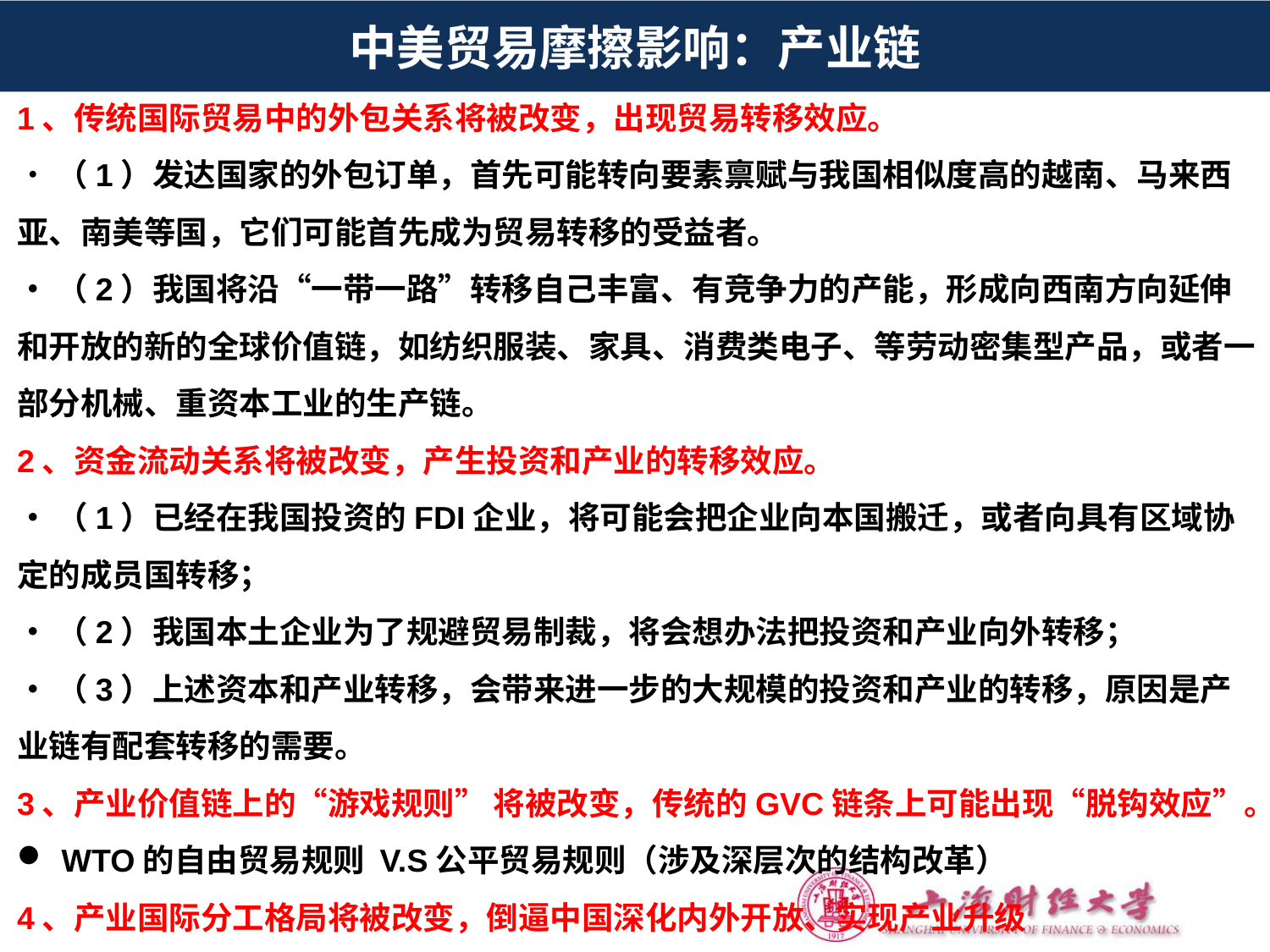

# 中美贸易摩擦影响：产业链
1、传统国际贸易中的外包关系将被改变，出现贸易转移效应。
•（1）发达国家的外包订单，首先可能转向要素禀赋与我国相似度高的越南、马来西亚、南美等国，它们可能首先成为贸易转移的受益者。
•（2）我国将沿“一带一路”转移自己丰富、有竞争力的产能，形成向西南方向延伸和开放的新的全球价值链，如纺织服装、家具、消费类电子、等劳动密集型产品，或者一部分机械、重资本工业的生产链。
2、资金流动关系将被改变，产生投资和产业的转移效应。
•（1）已经在我国投资的FDI企业，将可能会把企业向本国搬迁，或者向具有区域协定的成员国转移；
•（2）我国本土企业为了规避贸易制裁，将会想办法把投资和产业向外转移；
•（3）上述资本和产业转移，会带来进一步的大规模的投资和产业的转移，原因是产业链有配套转移的需要。
3、产业价值链上的“游戏规则” 将被改变，传统的GVC链条上可能出现“脱钩效应”。
 WTO的自由贸易规则 V.S公平贸易规则（涉及深层次的结构改革）
4、产业国际分工格局将被改变，倒逼中国深化内外开放、实现产业升级